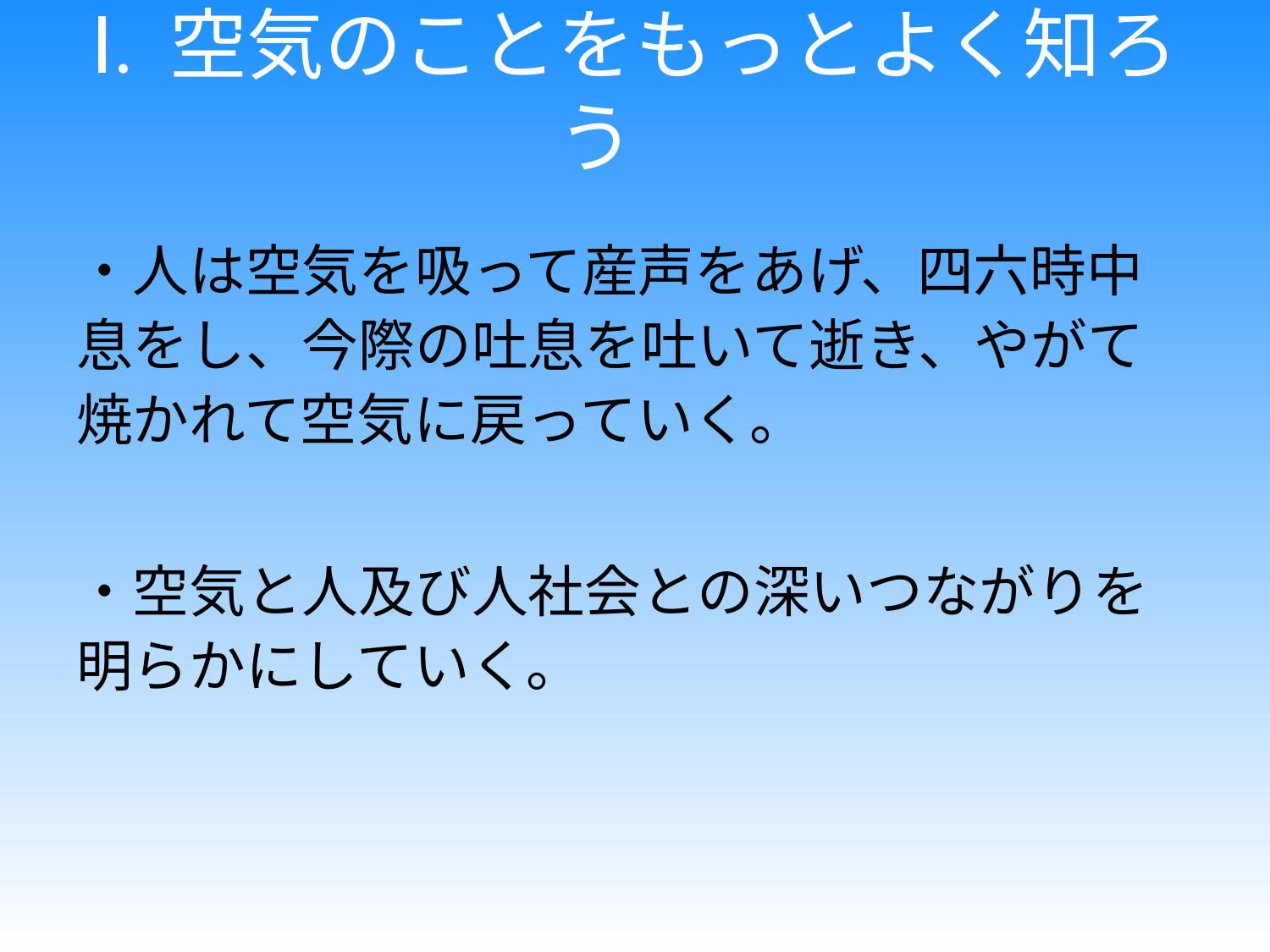

# Ⅰ. 空気のことをもっとよく知ろう
・人は空気を吸って産声をあげ、四六時中息をし、今際の吐息を吐いて逝き、やがて焼かれて空気に戻っていく。

・空気と人及び人社会との深いつながりを明らかにしていく。